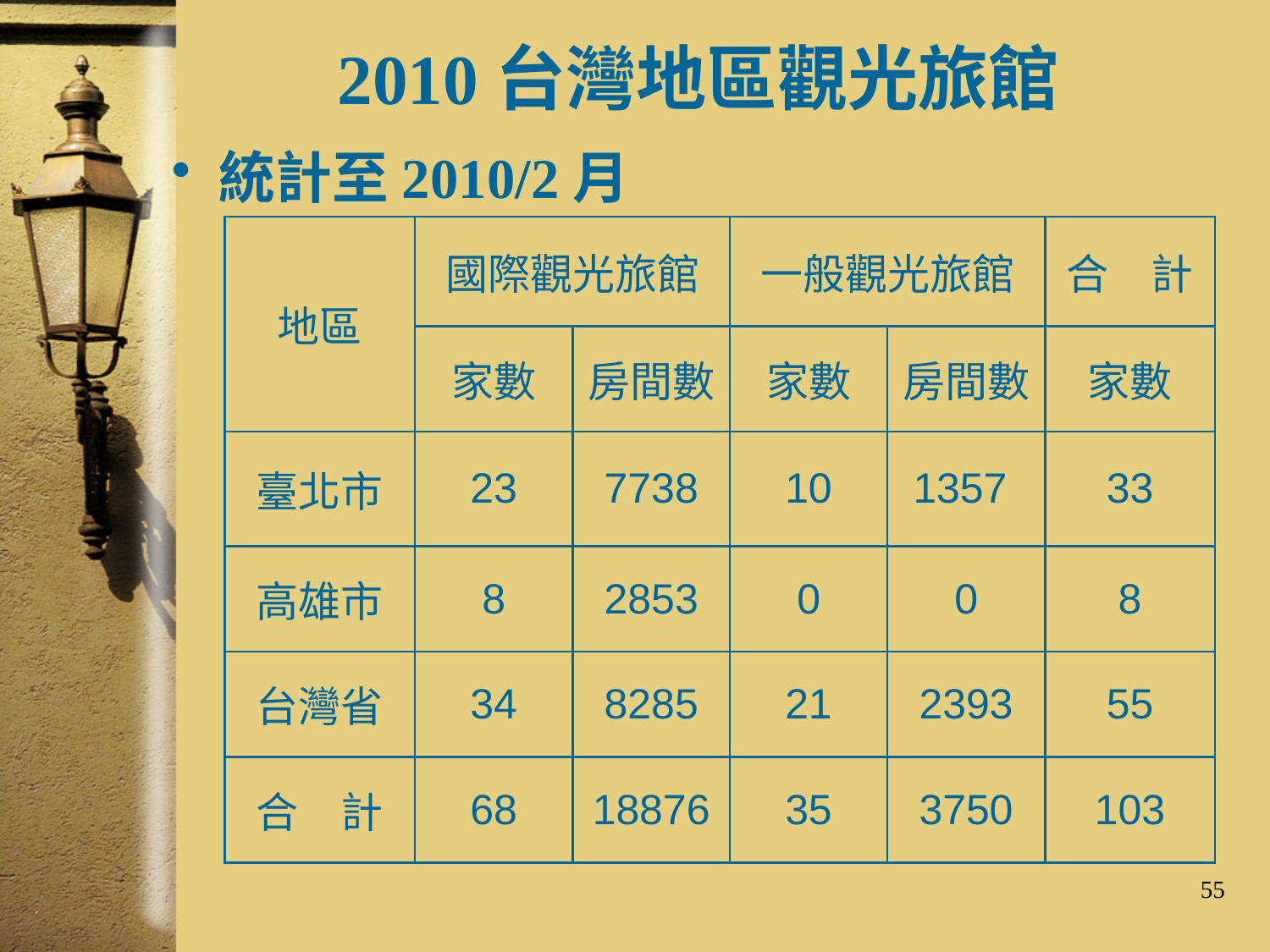

# 2010台灣地區觀光旅館
統計至2010/2月
| 地區 | 國際觀光旅館 |  | 一般觀光旅館 |  | 合　計 |
| --- | --- | --- | --- | --- | --- |
|  | 家數 | 房間數 | 家數 | 房間數 | 家數 |
| 臺北市 | 23 | 7738 | 10 | 1357 | 33 |
| 高雄市 | 8 | 2853 | 0 | 0 | 8 |
| 台灣省 | 34 | 8285 | 21 | 2393 | 55 |
| 合　計 | 68 | 18876 | 35 | 3750 | 103 |

55